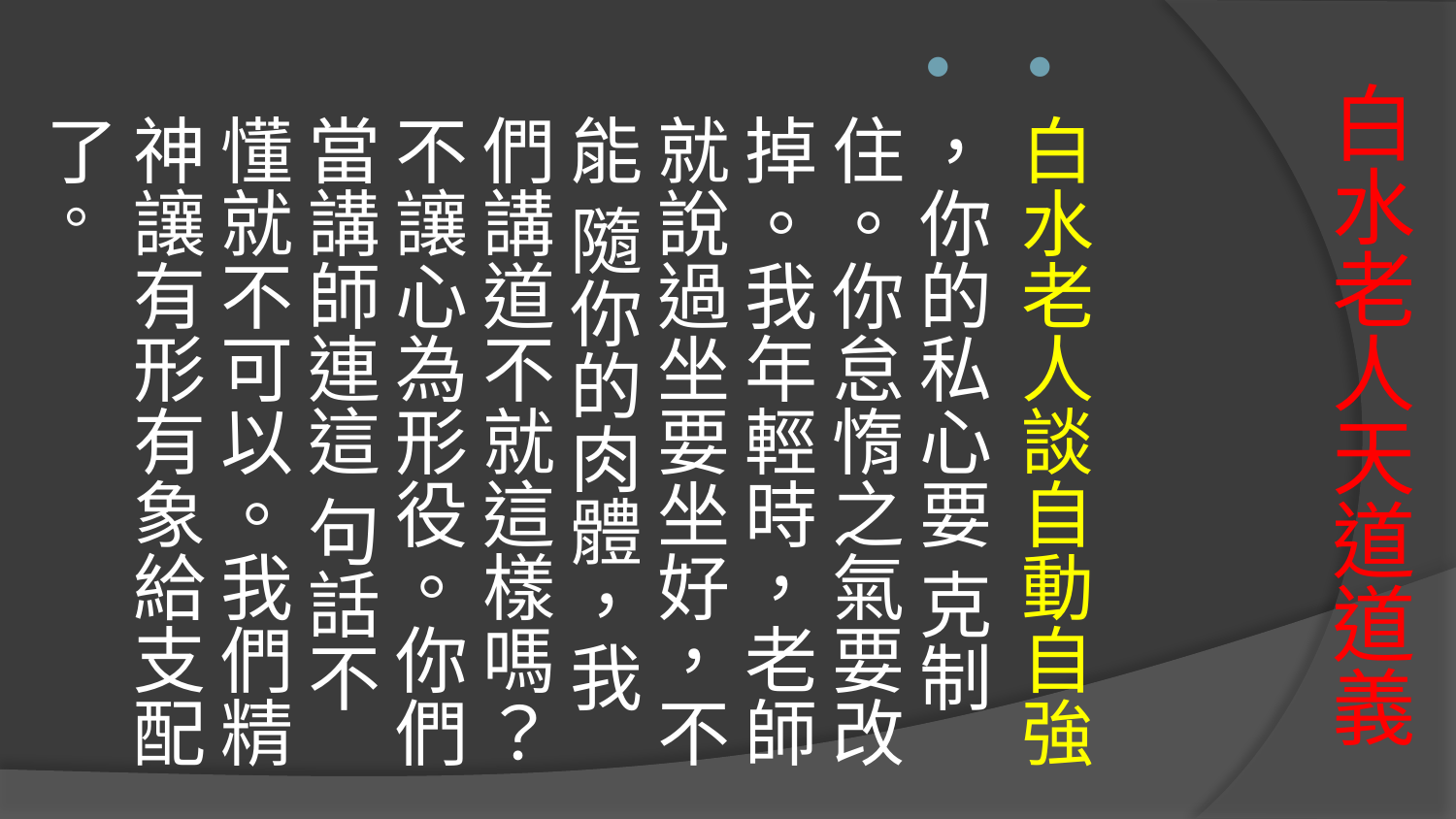

白水老人談自動自強
，你的私心要 克制住。你怠惰之氣要改掉。我年輕時，老師就說過坐要坐好，不能 隨你的肉體，我們講道不就這樣嗎？不讓心為形役。你們當講師連這 句話不懂就不可以。我們精神讓有形有象給支配了。
# 白水老人天道道義